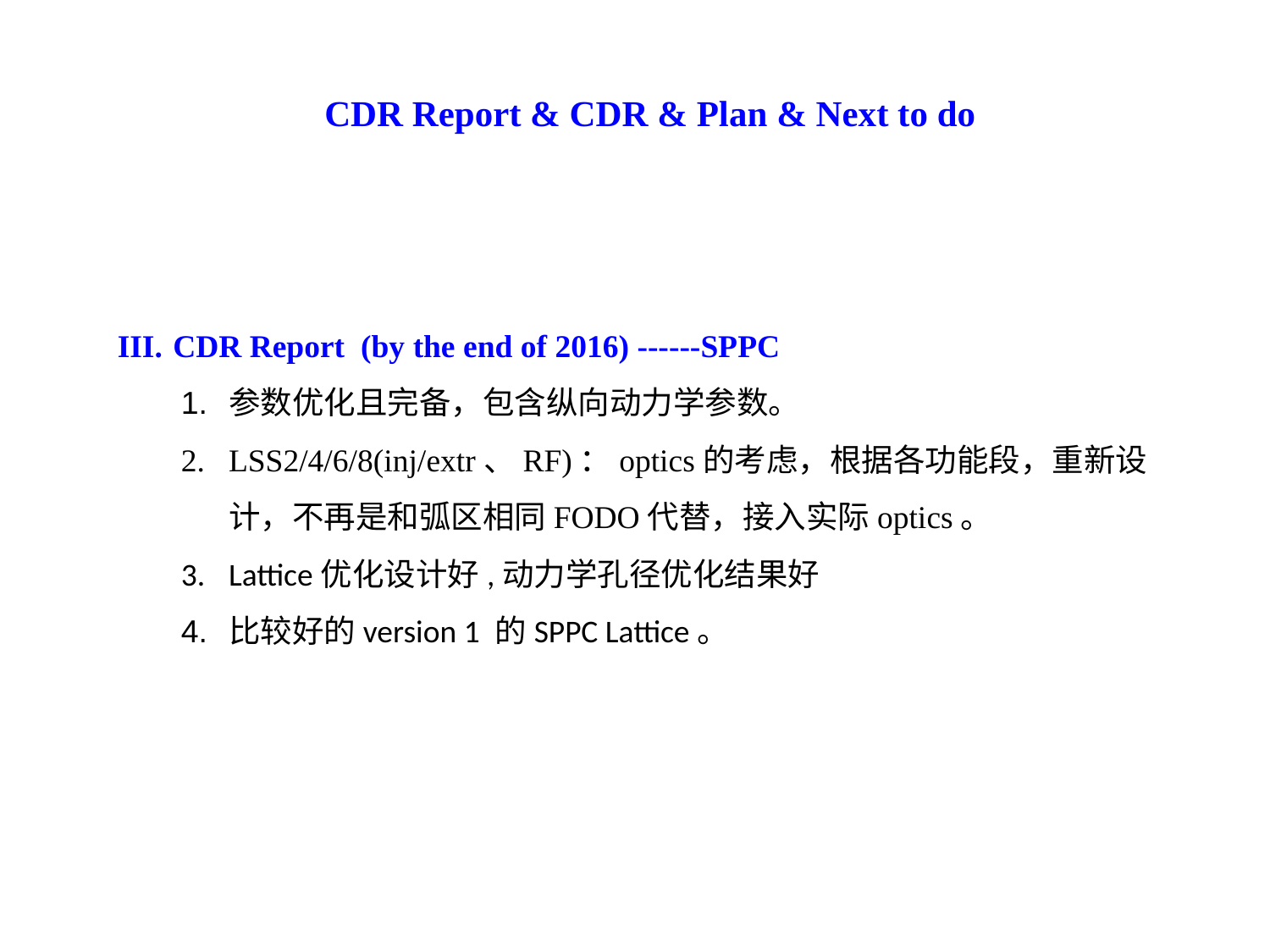

CDR Report & CDR & Plan & Next to do

CDR Report  (by the end of 2016) ------SPPC
参数优化且完备，包含纵向动力学参数。
LSS2/4/6/8(inj/extr、RF)：optics的考虑，根据各功能段，重新设计，不再是和弧区相同FODO代替，接入实际optics。
Lattice优化设计好,动力学孔径优化结果好
比较好的version 1 的SPPC Lattice。